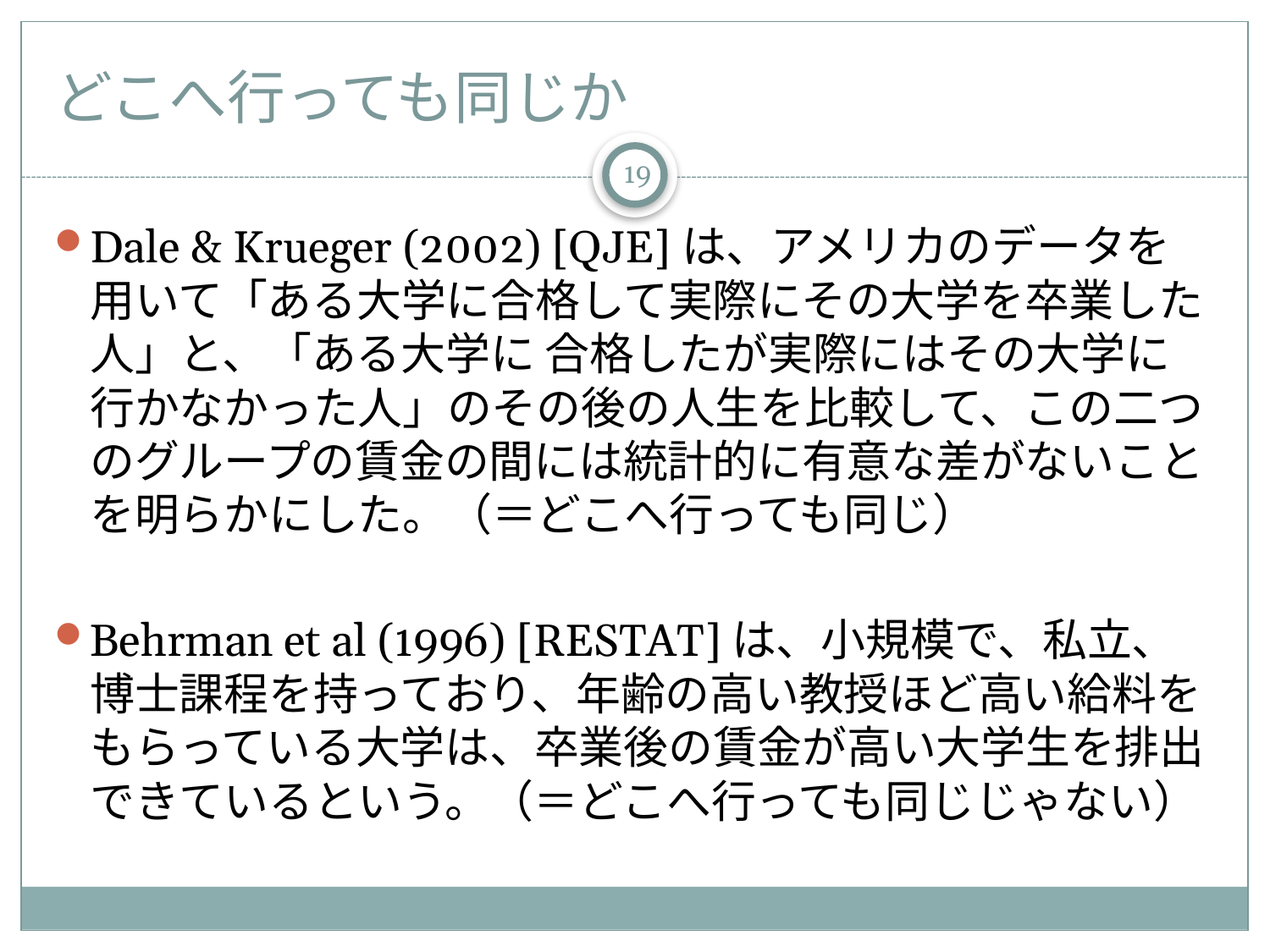

# どこへ行っても同じか
19
Dale & Krueger (2002) [QJE]は、アメリカのデータを用いて「ある大学に合格して実際にその大学を卒業した人」と、「ある大学に 合格したが実際にはその大学に行かなかった人」のその後の人生を比較して、この二つのグループの賃金の間には統計的に有意な差がないことを明らかにした。（＝どこへ行っても同じ）

Behrman et al (1996) [RESTAT]は、小規模で、私立、博士課程を持っており、年齢の高い教授ほど高い給料をもらっている大学は、卒業後の賃金が高い大学生を排出できているという。（＝どこへ行っても同じじゃない）